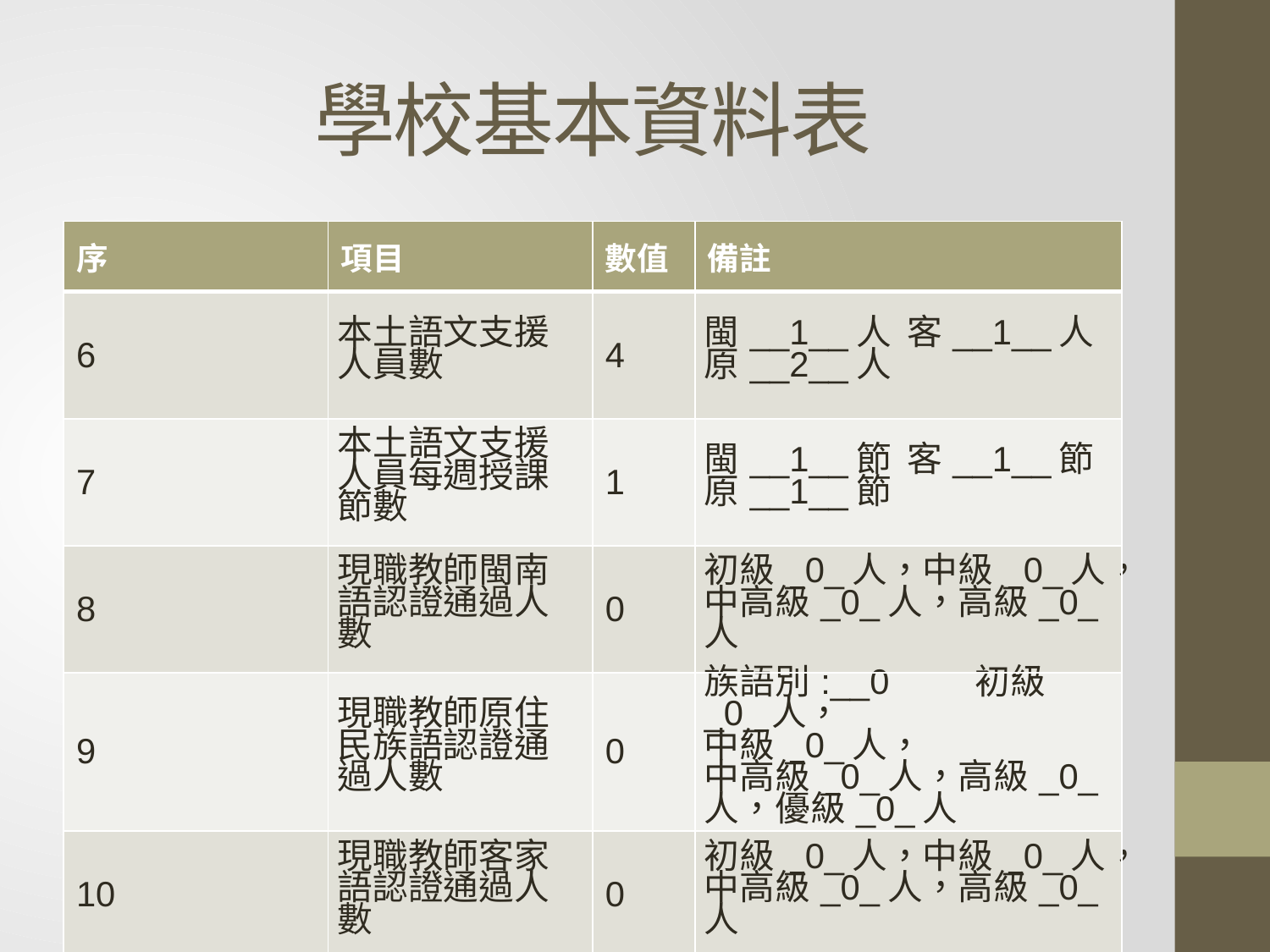

# 學校基本資料表
| 序 | 項目 | 數值 | 備註 |
| --- | --- | --- | --- |
| 6 | 本土語文支援人員數 | 4 | 閩\_\_1\_\_人 客\_\_1\_\_人 原\_\_2\_\_人 |
| 7 | 本土語文支援人員每週授課節數 | 1 | 閩\_\_1\_\_節 客\_\_1\_\_節 原\_\_1\_\_節 |
| 8 | 現職教師閩南語認證通過人數 | 0 | 初級\_0\_人，中級\_0\_人， 中高級\_0\_人，高級\_0\_人 |
| 9 | 現職教師原住民族語認證通過人數 | 0 | 族語別:\_\_0 初級\_0\_人， 中級\_0\_人， 中高級\_0\_人，高級\_0\_人，優級\_0\_人 |
| 10 | 現職教師客家語認證通過人數 | 0 | 初級\_0\_人，中級\_0\_人， 中高級\_0\_人，高級\_0\_人 |
| 序 | 項目 | 數值 | 備註 |
| --- | --- | --- | --- |
| 6 | 全校班級數 |  |  |
| 7 | 全校學生數 | 閩\_\_\_\_\_人 客\_\_\_\_人 原\_\_\_\_\_人 |  |
| 3 | 全校教師數(含代理代課) |  |  |
| 4 | 實際擔任本土語文教學之現職教師 數 | 閩\_\_\_\_\_人 客\_\_\_\_人 原\_\_\_\_\_人 |  |